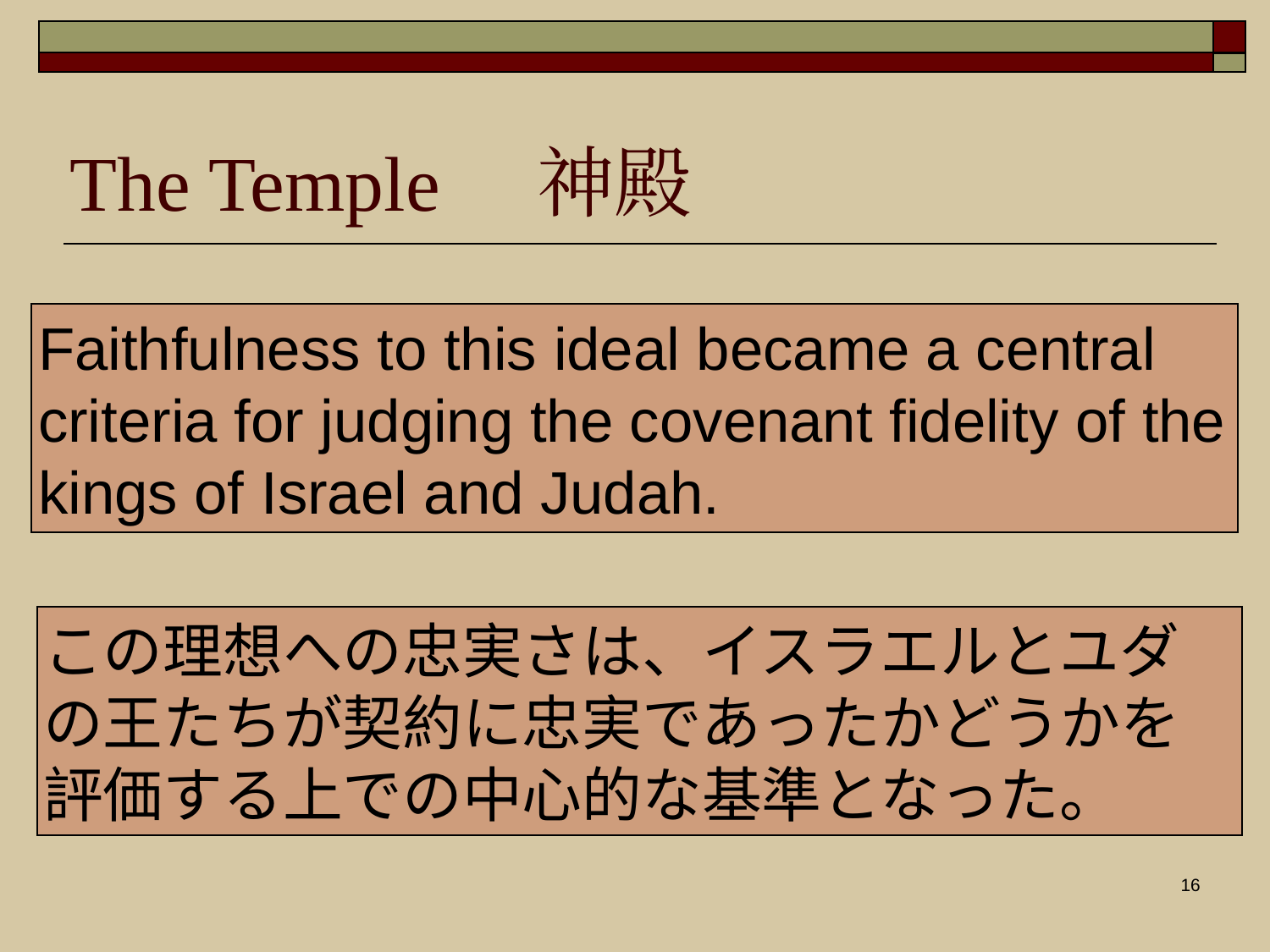

# The Temple　神殿
Faithfulness to this ideal became a central criteria for judging the covenant fidelity of the kings of Israel and Judah.
この理想への忠実さは、イスラエルとユダの王たちが契約に忠実であったかどうかを評価する上での中心的な基準となった。
16